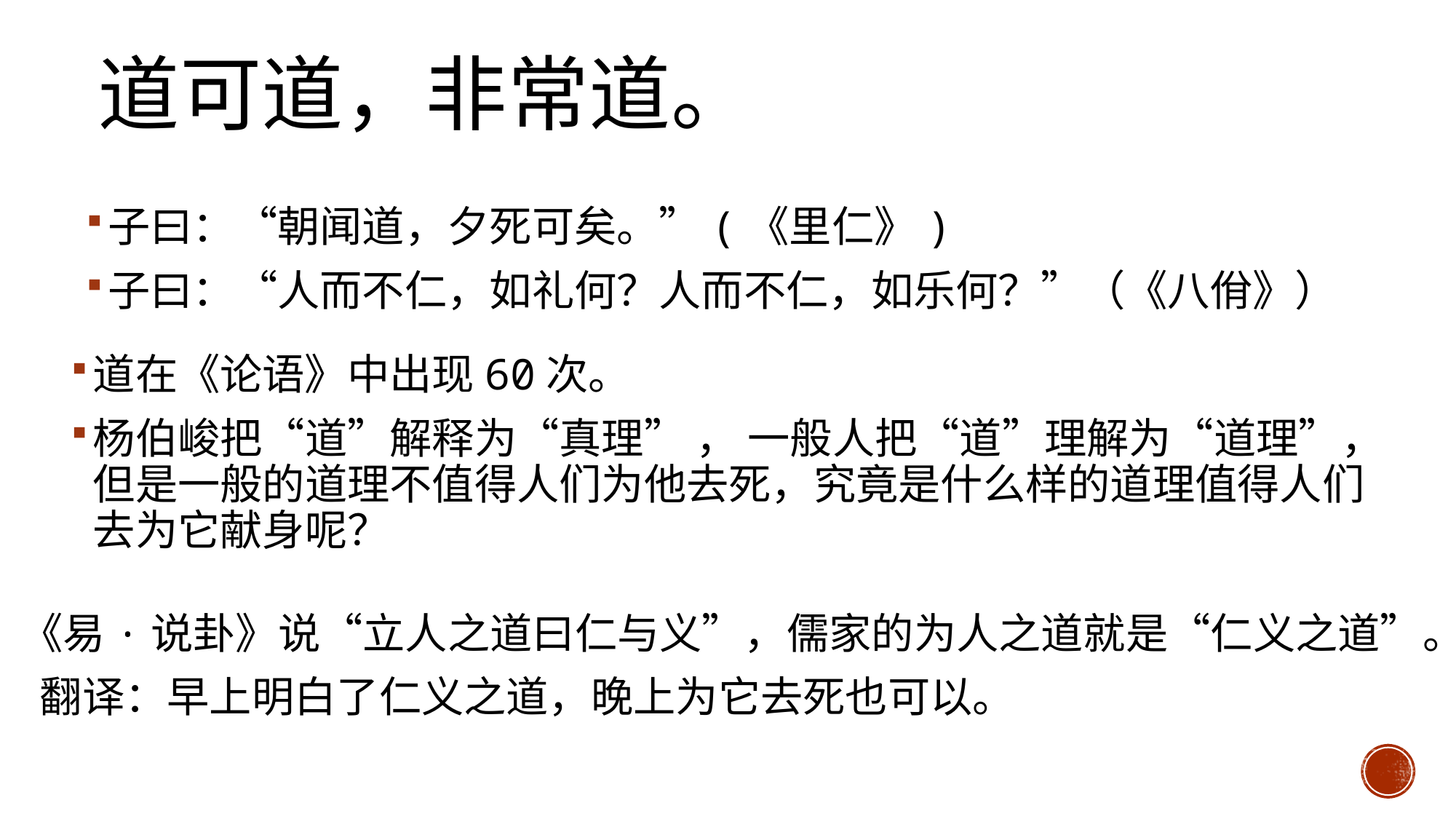

# 道可道，非常道。
子曰：“朝闻道，夕死可矣。”(《里仁》)
子曰：“人而不仁，如礼何？人而不仁，如乐何？”（《八佾》）
道在《论语》中出现60次。
杨伯峻把“道”解释为“真理” ， 一般人把“道”理解为“道理”，但是一般的道理不值得人们为他去死，究竟是什么样的道理值得人们去为它献身呢？
《易·说卦》说“立人之道曰仁与义”，儒家的为人之道就是“仁义之道”。
 翻译：早上明白了仁义之道，晚上为它去死也可以。